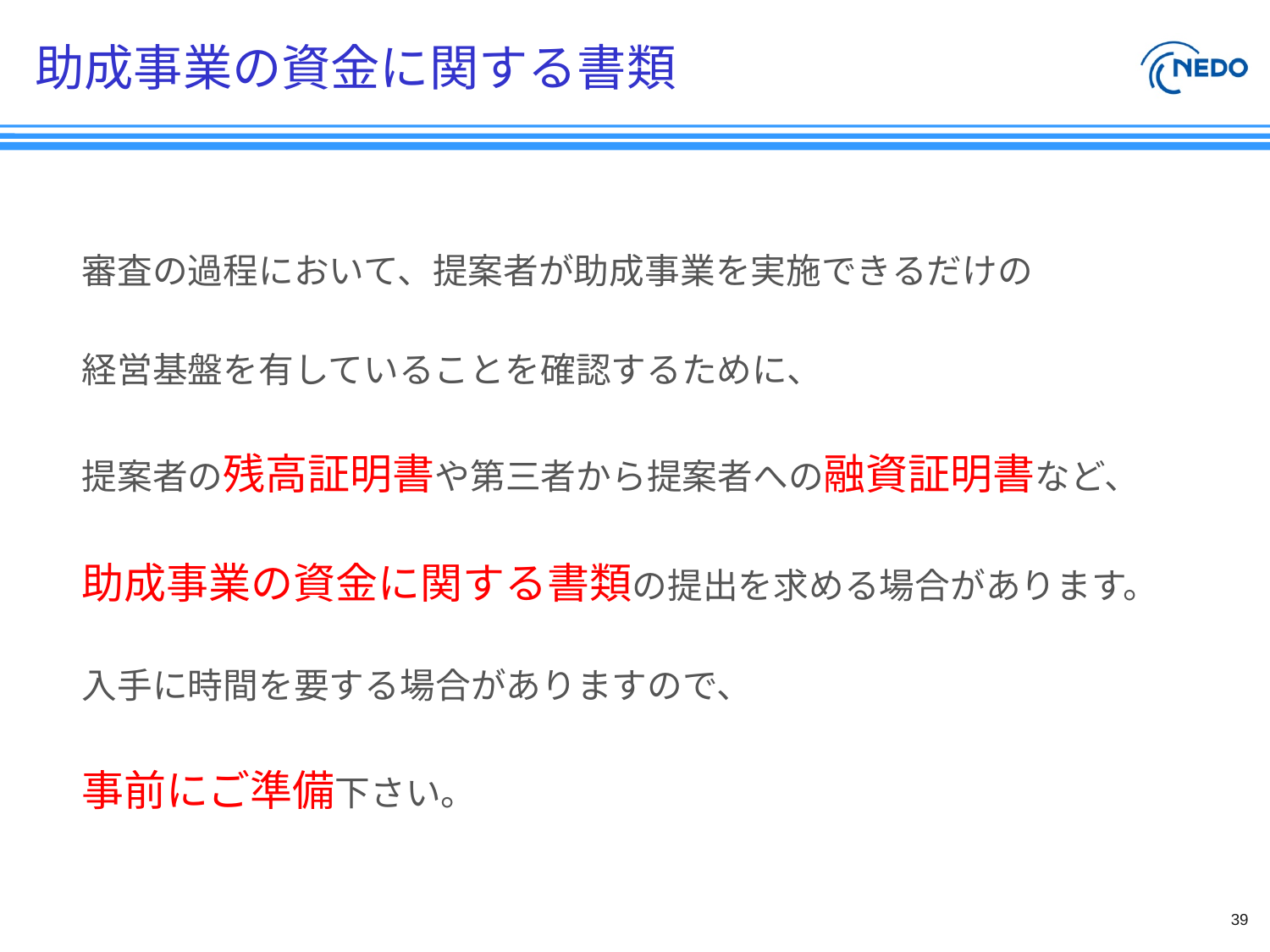

# 助成事業の資金に関する書類

　審査の過程において、提案者が助成事業を実施できるだけの

　経営基盤を有していることを確認するために、

　提案者の残高証明書や第三者から提案者への融資証明書など、

　助成事業の資金に関する書類の提出を求める場合があります。

　入手に時間を要する場合がありますので、

　事前にご準備下さい。

39